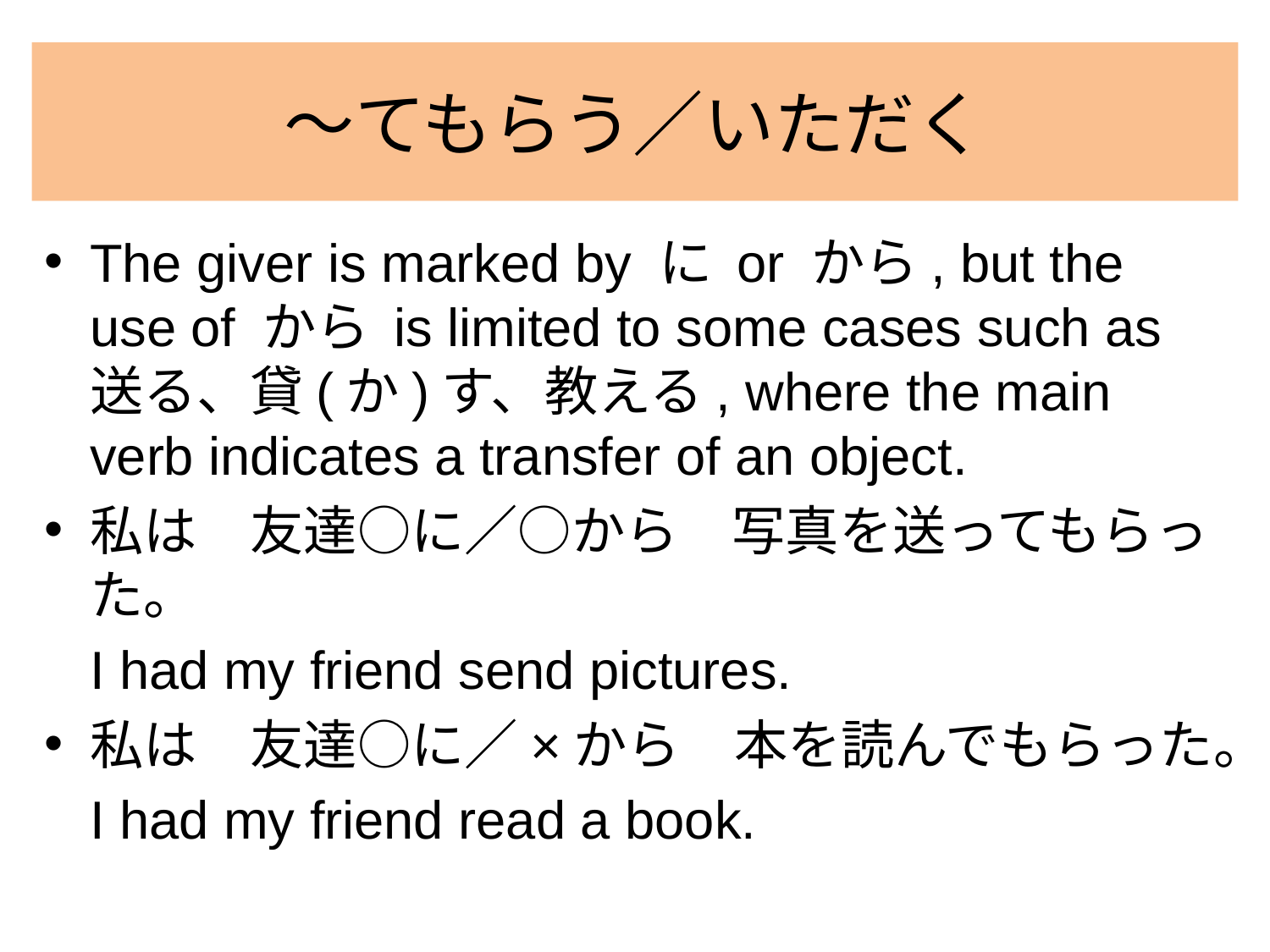

# 〜てもらう／いただく
The giver is marked by に or から, but the use of から is limited to some cases such as 送る、貸(か)す、教える, where the main verb indicates a transfer of an object.
私は　友達○に／○から　写真を送ってもらった。
	I had my friend send pictures.
私は　友達○に／×から　本を読んでもらった。
	I had my friend read a book.